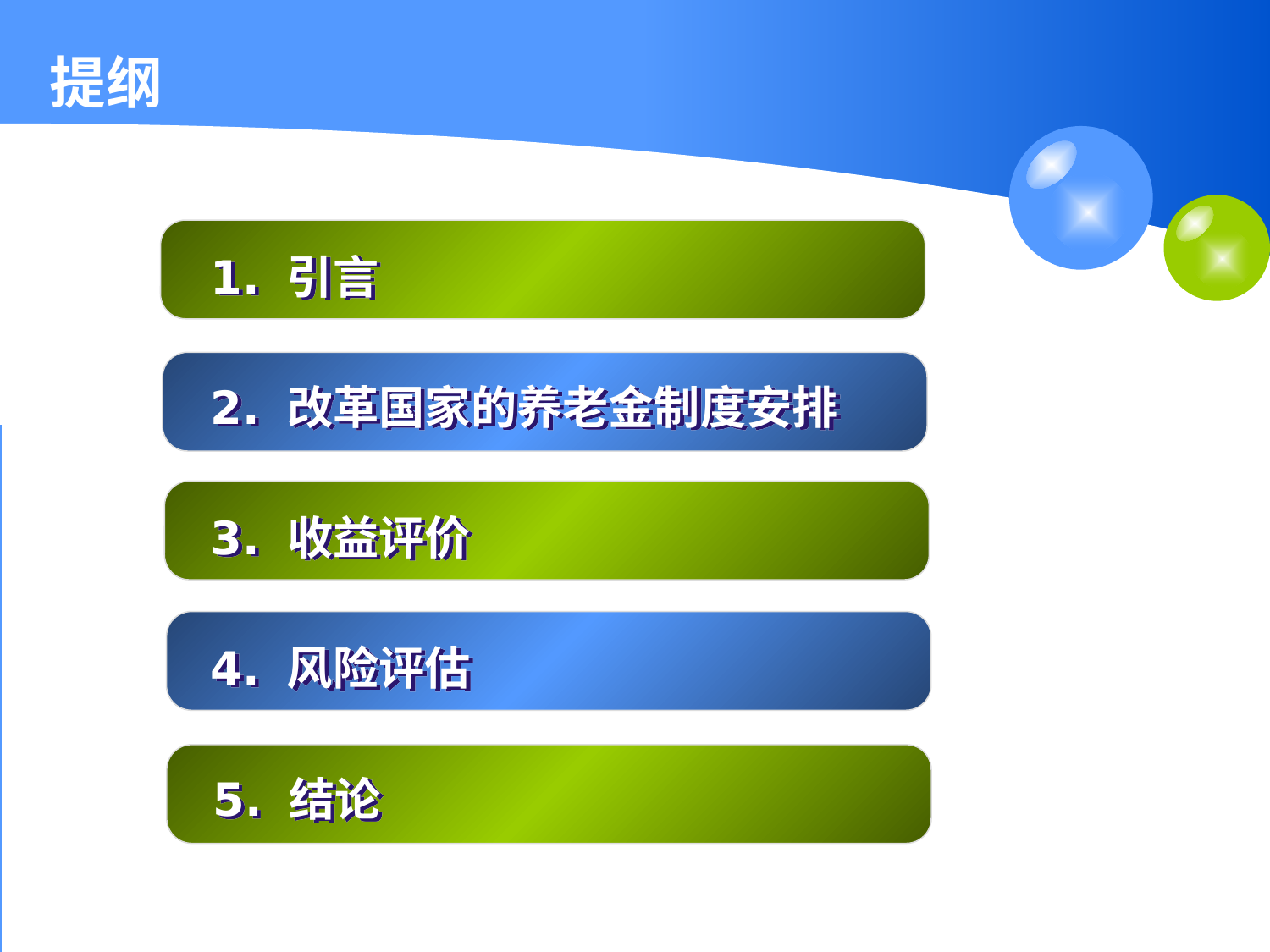

# 提纲

1. 引言

2. 改革国家的养老金制度安排

3. 收益评价

4. 风险评估

5. 结论